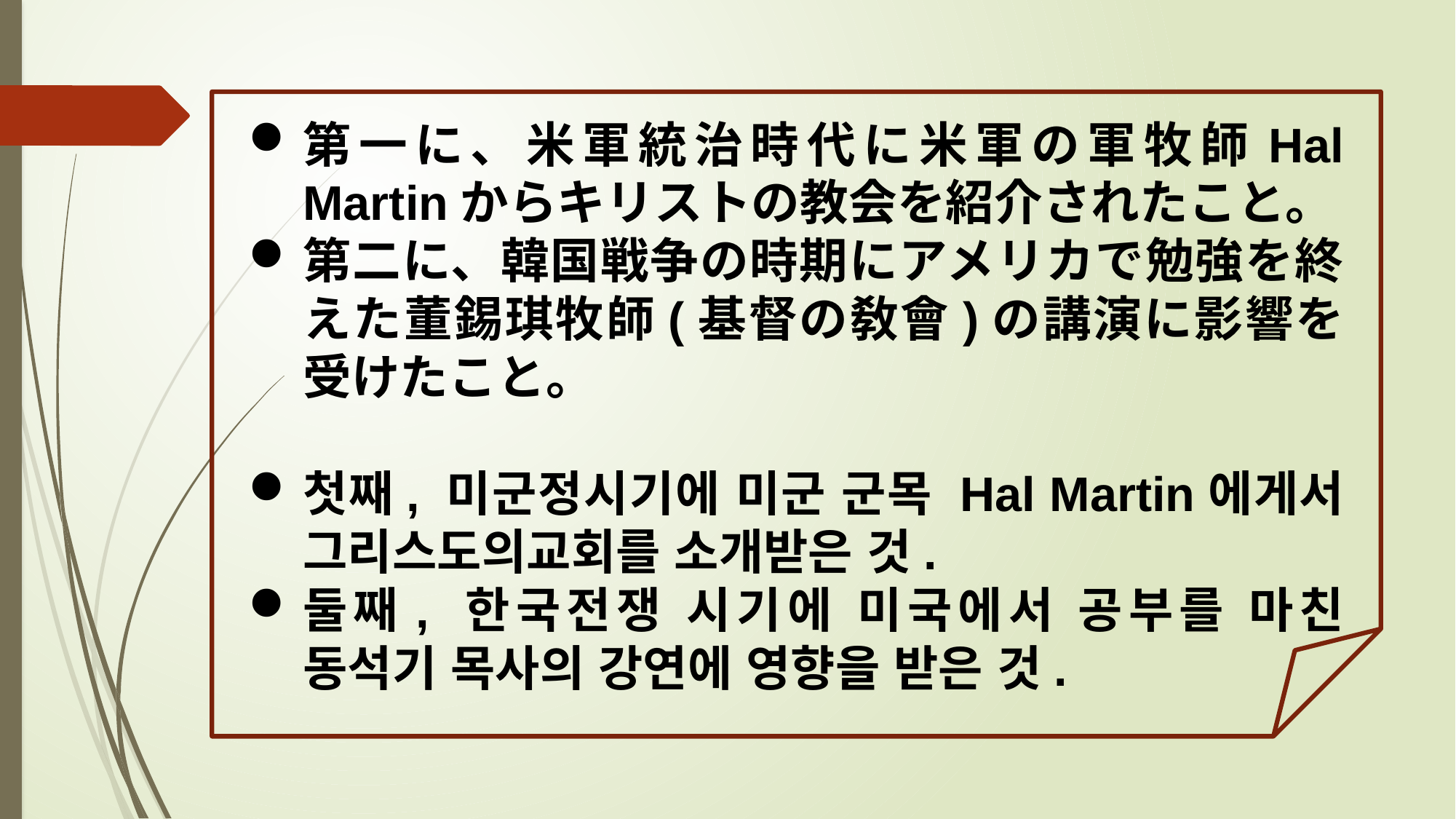

第一に、米軍統治時代に米軍の軍牧師Hal Martinからキリストの教会を紹介されたこと。
第二に、韓国戦争の時期にアメリカで勉強を終えた董錫琪牧師(基督の敎會)の講演に影響を受けたこと。

첫째, 미군정시기에 미군 군목 Hal Martin에게서 그리스도의교회를 소개받은 것.
둘째, 한국전쟁 시기에 미국에서 공부를 마친 동석기 목사의 강연에 영향을 받은 것.